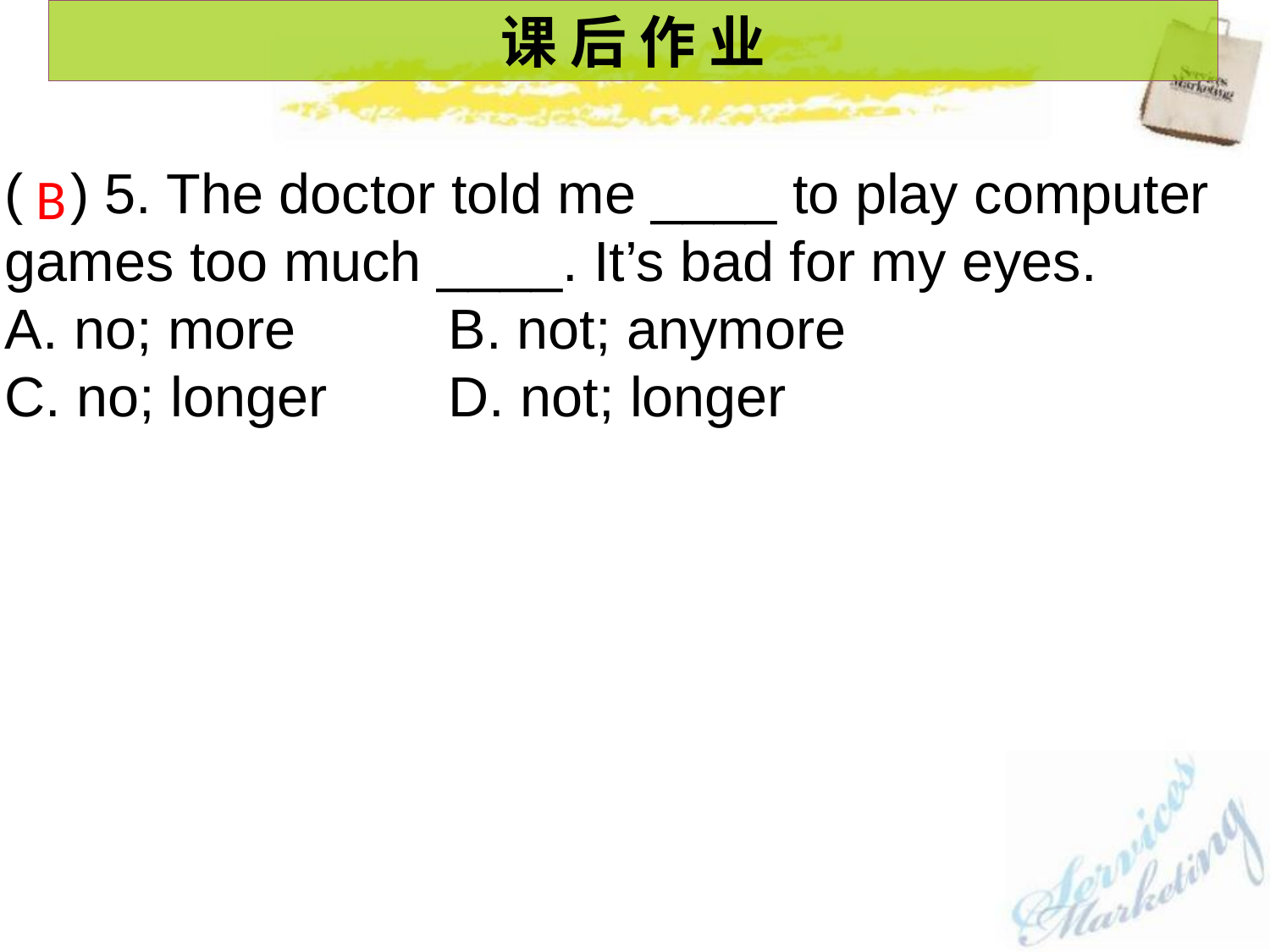

课 后 作 业
(   ) 5. The doctor told me ____ to play computer games too much ____. It’s bad for my eyes.
A. no; more	    B. not; anymore
C. no; longer	    D. not; longer
B